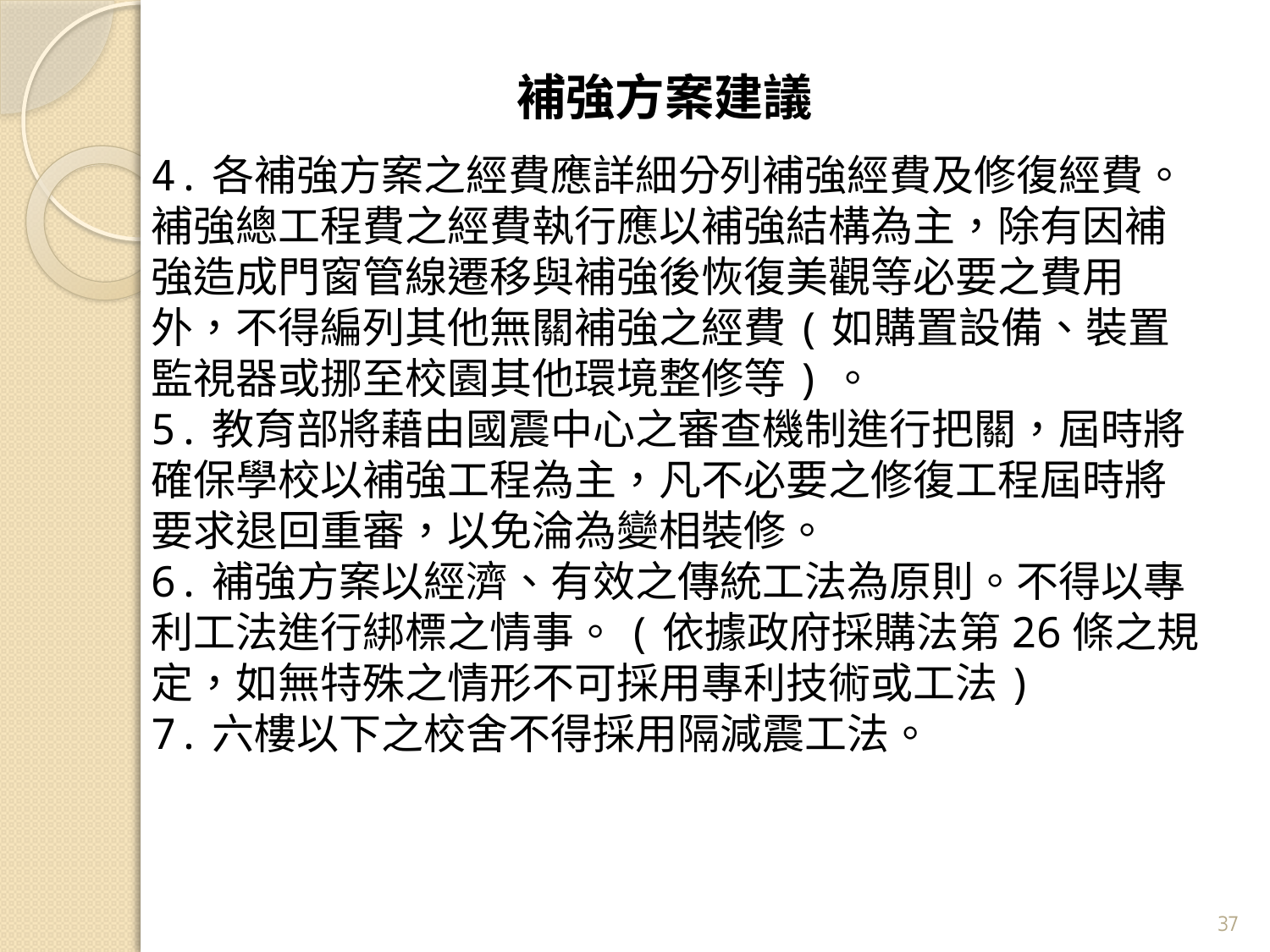

補強方案建議
4.各補強方案之經費應詳細分列補強經費及修復經費。補強總工程費之經費執行應以補強結構為主，除有因補強造成門窗管線遷移與補強後恢復美觀等必要之費用外，不得編列其他無關補強之經費(如購置設備、裝置監視器或挪至校園其他環境整修等)。
5.教育部將藉由國震中心之審查機制進行把關，屆時將確保學校以補強工程為主，凡不必要之修復工程屆時將要求退回重審，以免淪為變相裝修。
6.補強方案以經濟、有效之傳統工法為原則。不得以專利工法進行綁標之情事。(依據政府採購法第26條之規定，如無特殊之情形不可採用專利技術或工法)
7.六樓以下之校舍不得採用隔減震工法。
37